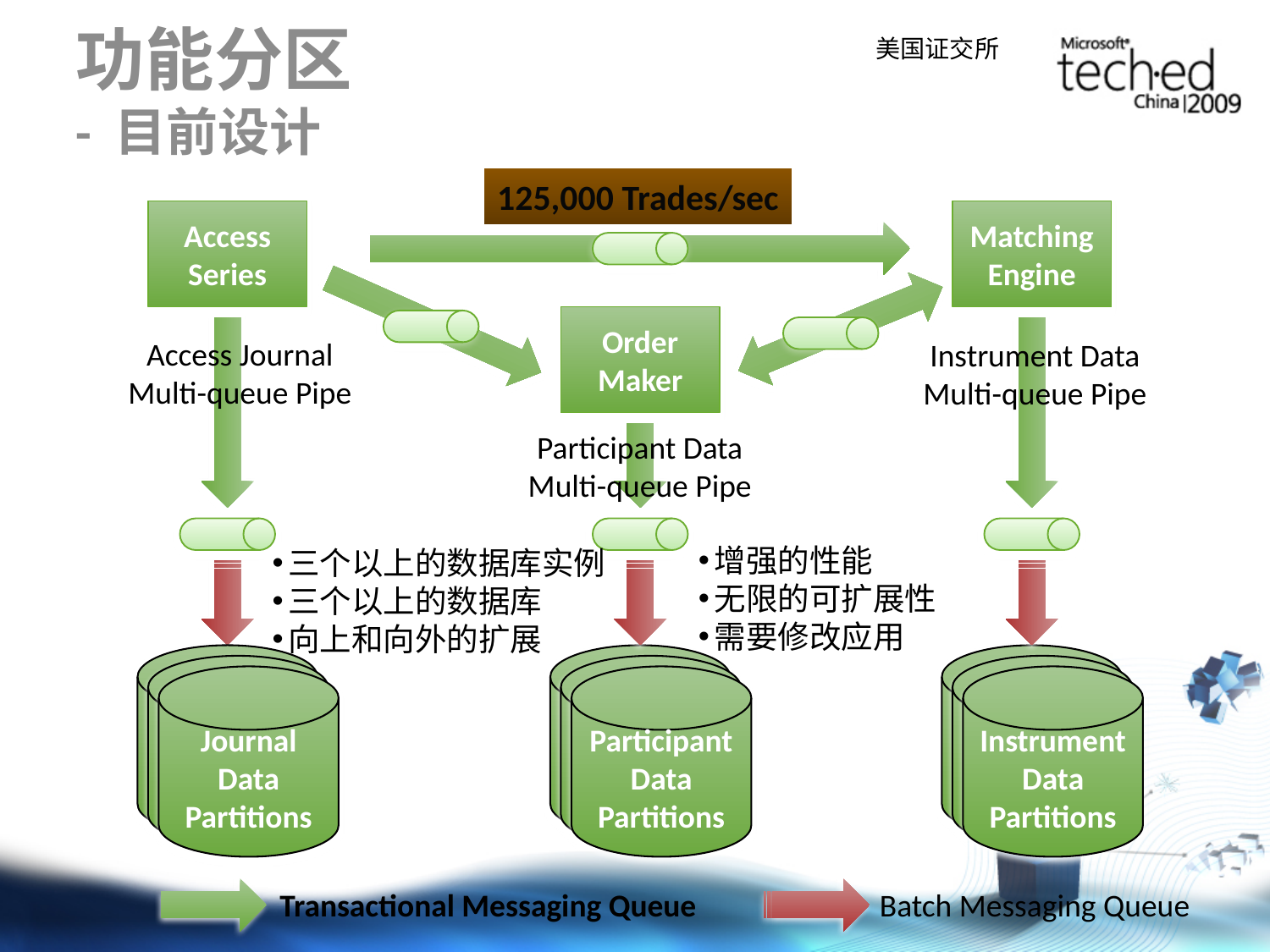

# 功能分区 - 目前设计
美国证交所
125,000 Trades/sec
Access Series
Matching Engine

Order Maker

Access Journal
Multi-queue Pipe
Instrument Data
Multi-queue Pipe

Participant Data
Multi-queue Pipe

增强的性能
无限的可扩展性
需要修改应用
三个以上的数据库实例
三个以上的数据库
向上和向外的扩展

Journal data
Partitions
Participant Data
Partitions
Instrument Data
Partitions
Journal data
Partitions
Participant Data
Partitions
Instrument Data
Partitions
Journal Data
Partitions
Participant Data
Partitions
Instrument Data
Partitions

Transactional Messaging Queue
Batch Messaging Queue